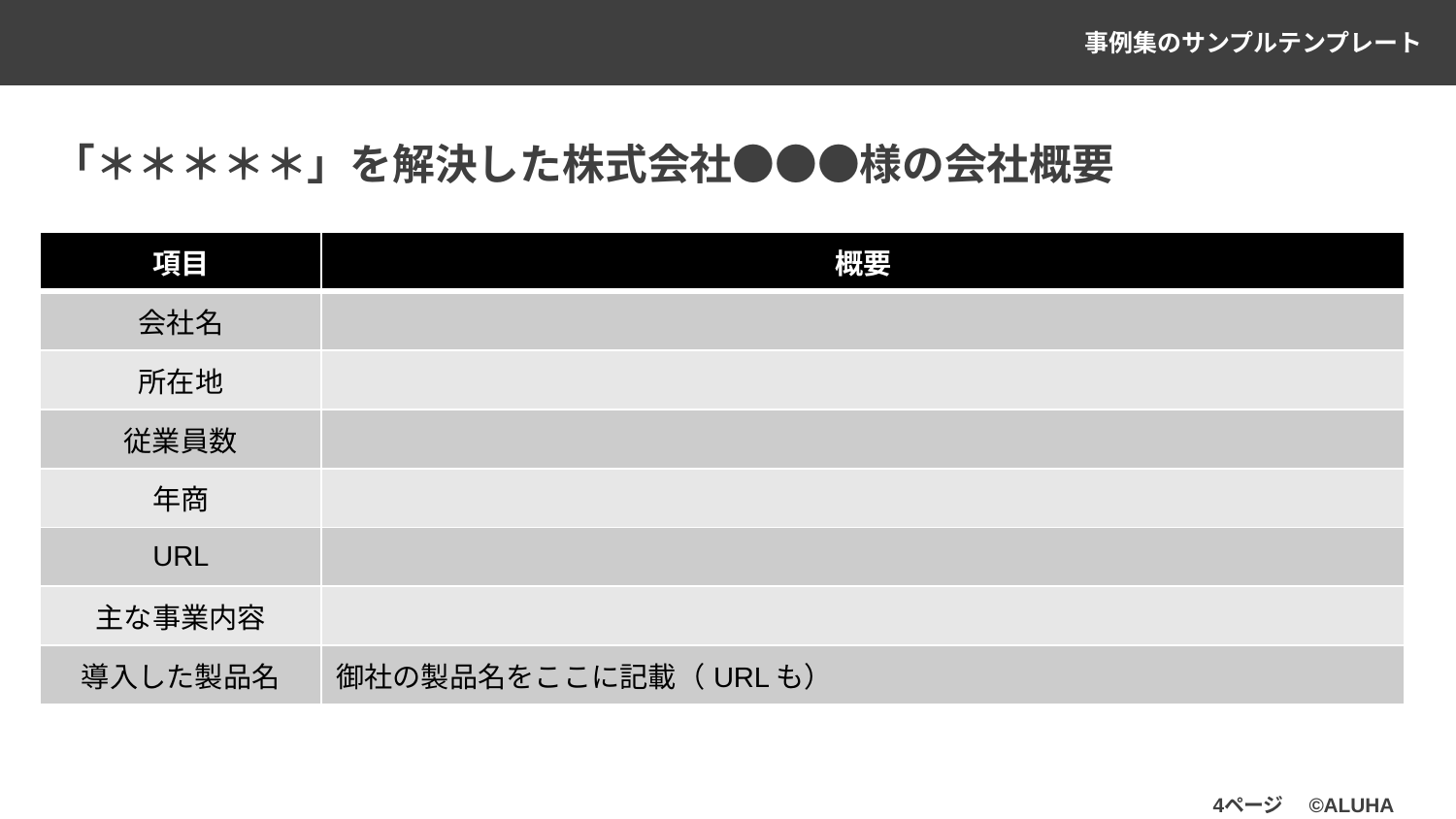

# 「＊＊＊＊＊」を解決した株式会社●●●様の会社概要
| 項目 | 概要 |
| --- | --- |
| 会社名 |  |
| 所在地 |  |
| 従業員数 |  |
| 年商 |  |
| URL |  |
| 主な事業内容 |  |
| 導入した製品名 | 御社の製品名をここに記載（URLも） |